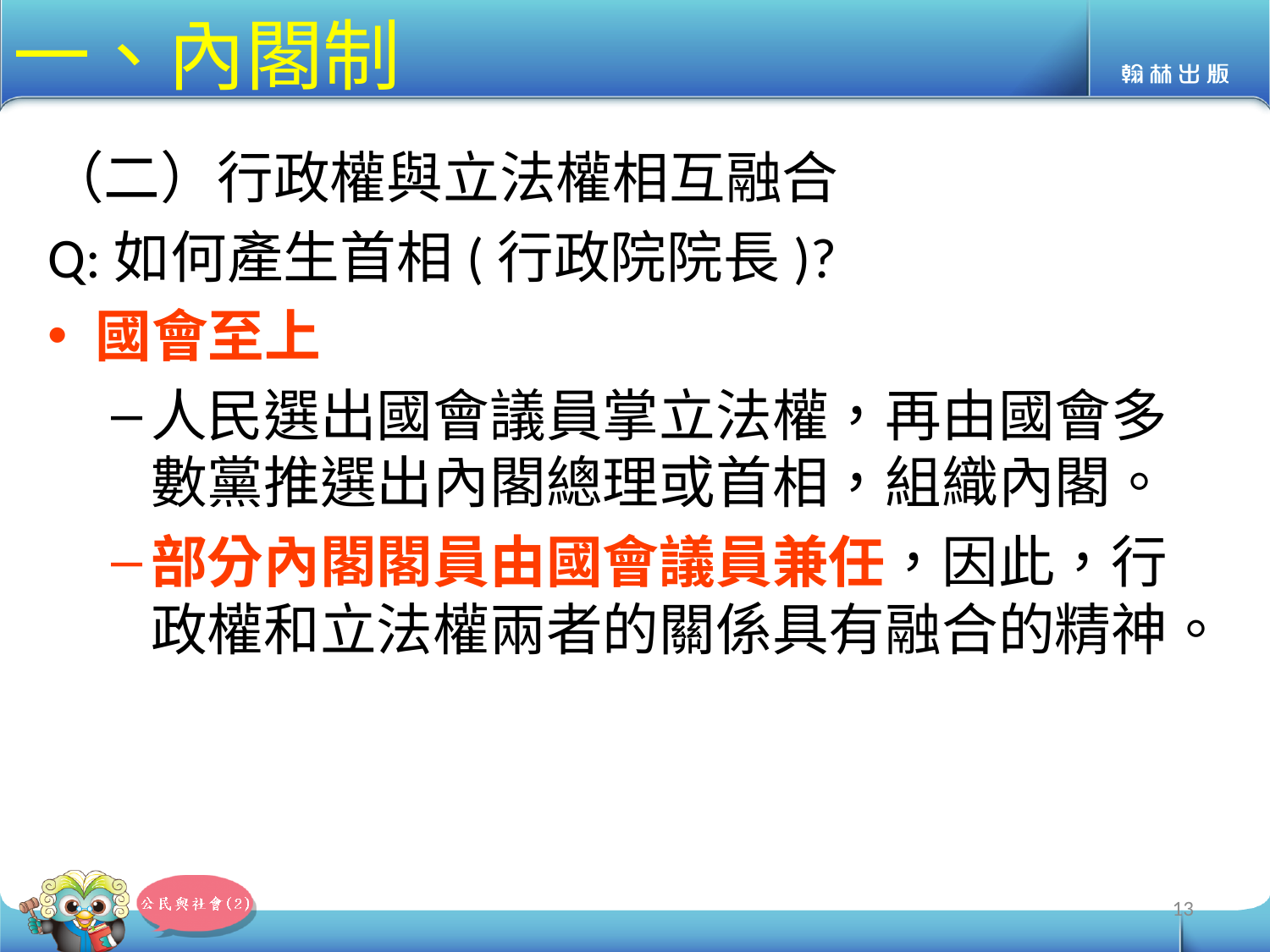

# 一、內閣制
（二）行政權與立法權相互融合
Q:如何產生首相(行政院院長)?
國會至上
人民選出國會議員掌立法權，再由國會多數黨推選出內閣總理或首相，組織內閣。
部分內閣閣員由國會議員兼任，因此，行政權和立法權兩者的關係具有融合的精神。

13